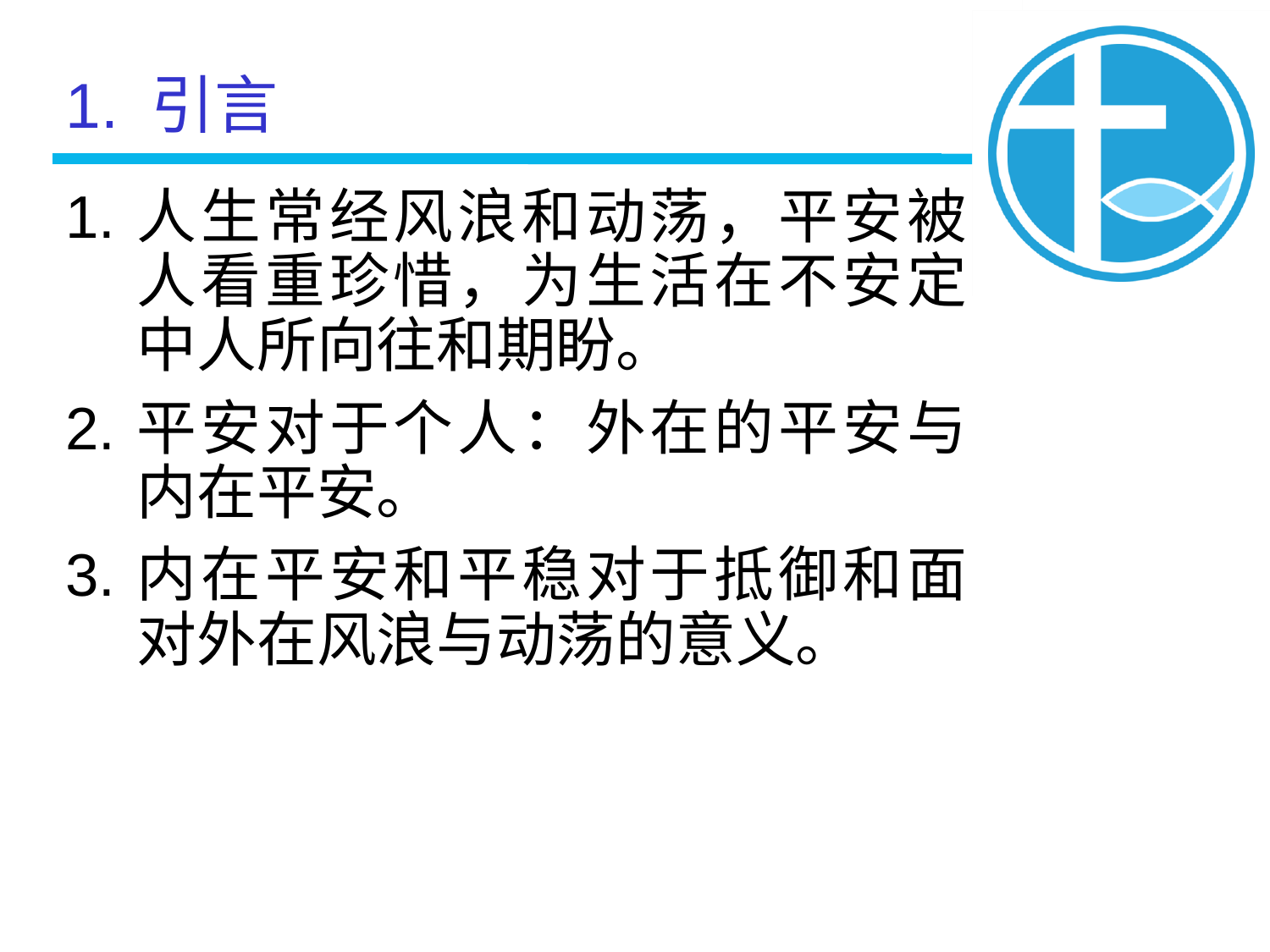

1. 引言
人生常经风浪和动荡，平安被人看重珍惜，为生活在不安定中人所向往和期盼。
平安对于个人：外在的平安与内在平安。
内在平安和平稳对于抵御和面对外在风浪与动荡的意义。